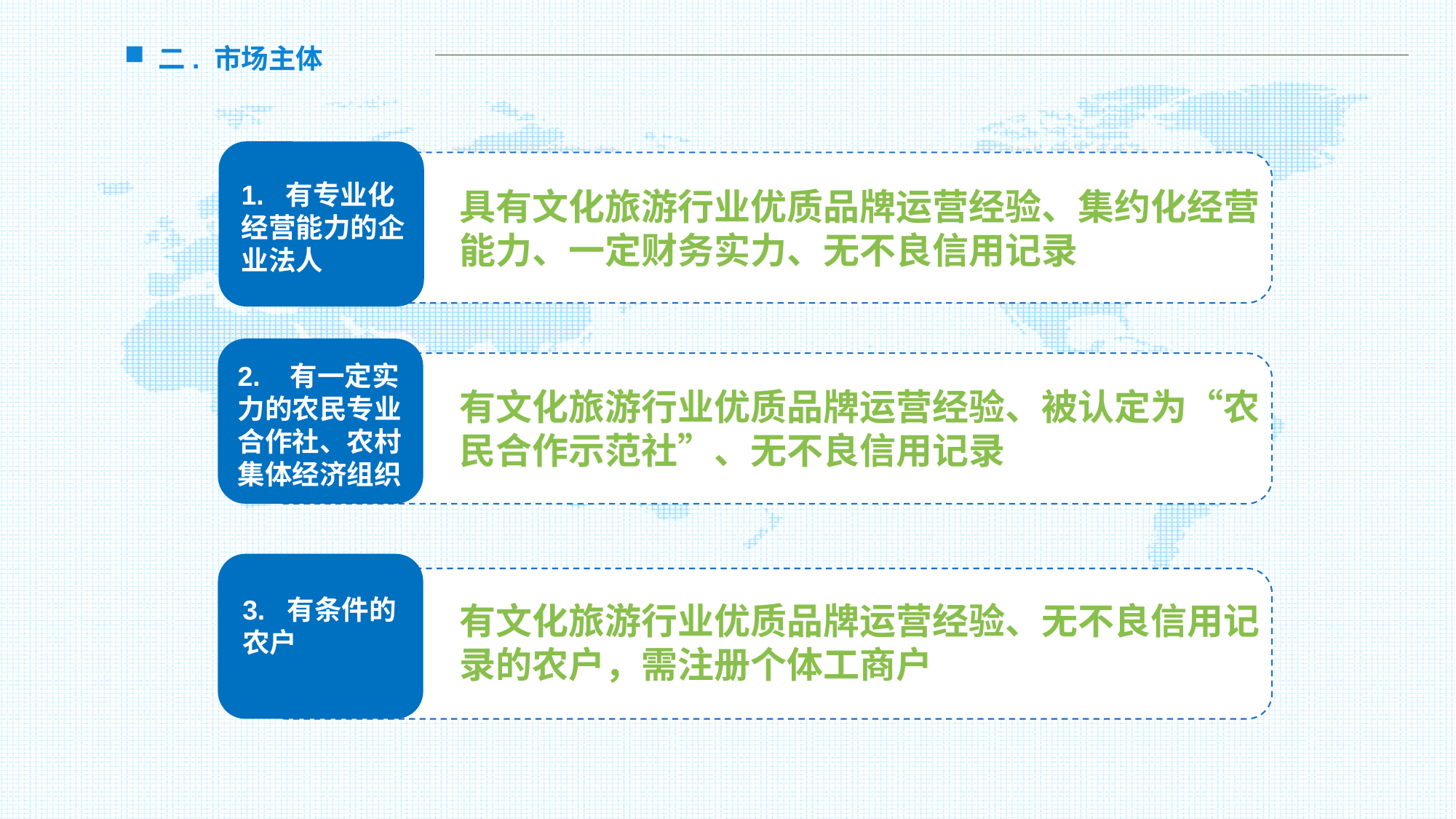

二. 市场主体

1.  有专业化经营能力的企业法人

具有文化旅游行业优质品牌运营经验、集约化经营能力、一定财务实力、无不良信用记录

2.   有一定实力的农民专业合作社、农村集体经济组织
有文化旅游行业优质品牌运营经验、被认定为“农民合作示范社”、无不良信用记录

3.  有条件的农户

有文化旅游行业优质品牌运营经验、无不良信用记录的农户，需注册个体工商户